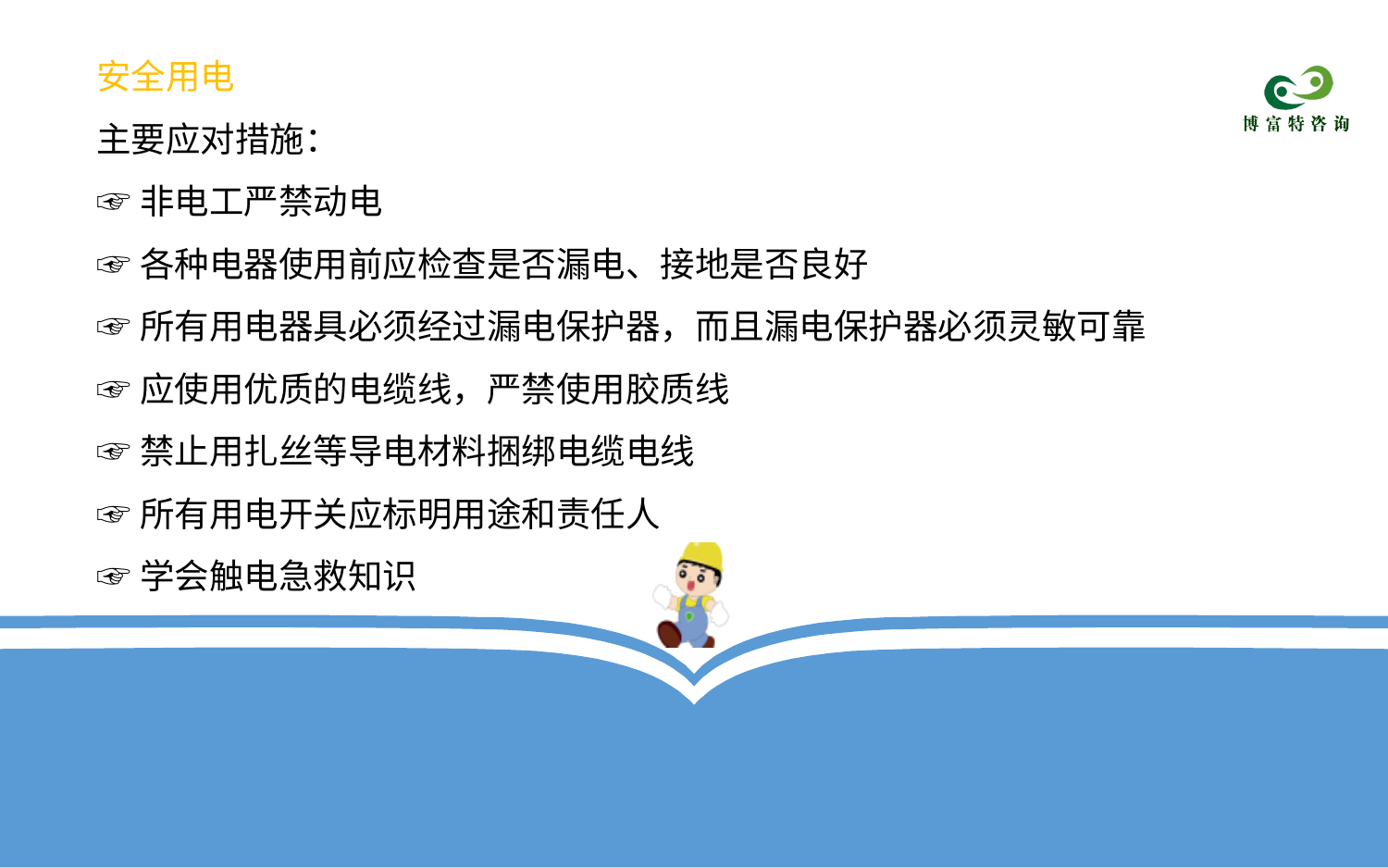

安全用电
主要应对措施：
☞非电工严禁动电
☞各种电器使用前应检查是否漏电、接地是否良好
☞所有用电器具必须经过漏电保护器，而且漏电保护器必须灵敏可靠
☞应使用优质的电缆线，严禁使用胶质线
☞禁止用扎丝等导电材料捆绑电缆电线
☞所有用电开关应标明用途和责任人
☞学会触电急救知识
29